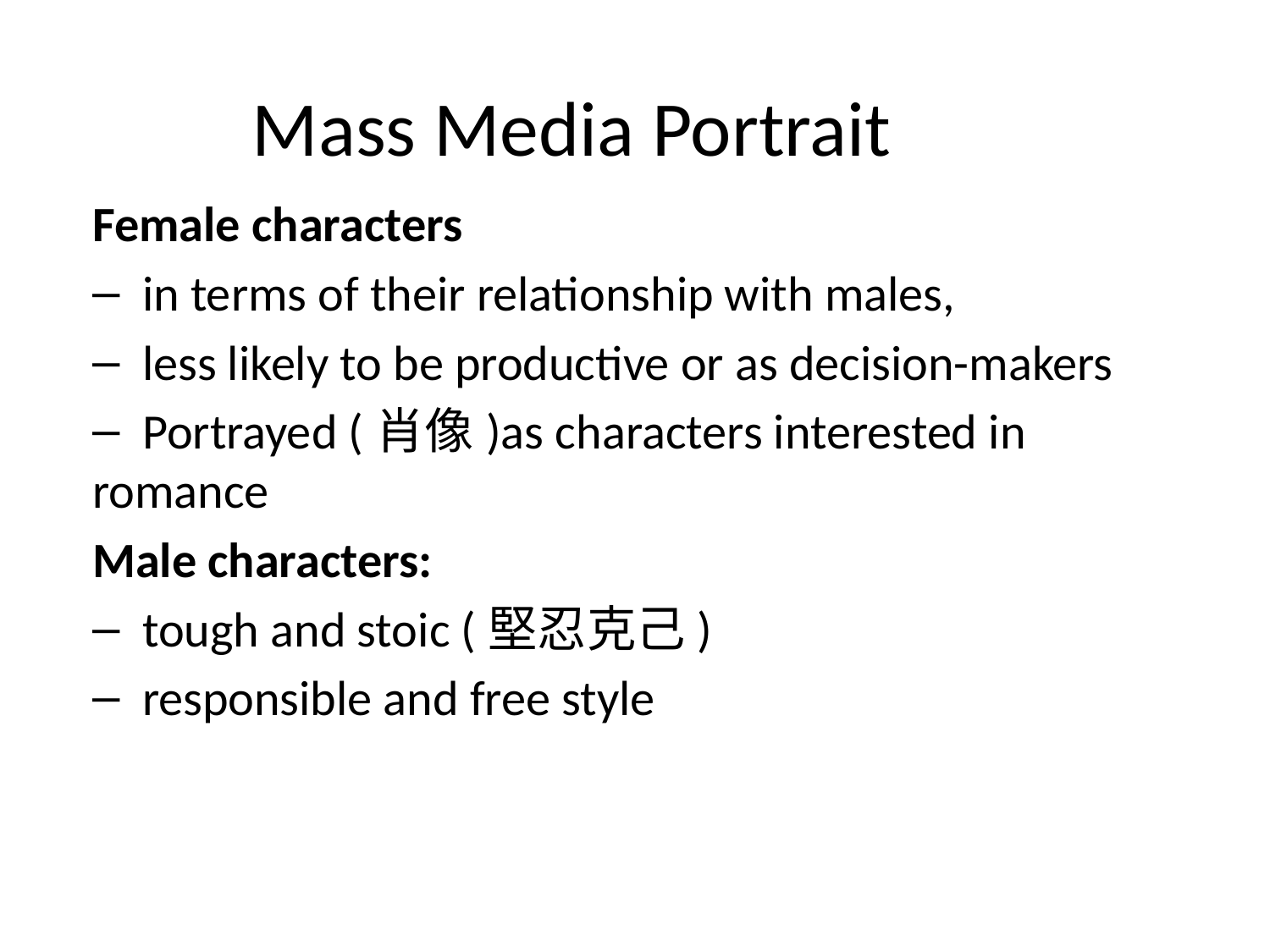

# Mass Media Portrait
Female characters
  in terms of their relationship with males,
  less likely to be productive or as decision-makers
  Portrayed (肖像)as characters interested in romance
Male characters:
  tough and stoic (堅忍克己)
  responsible and free style